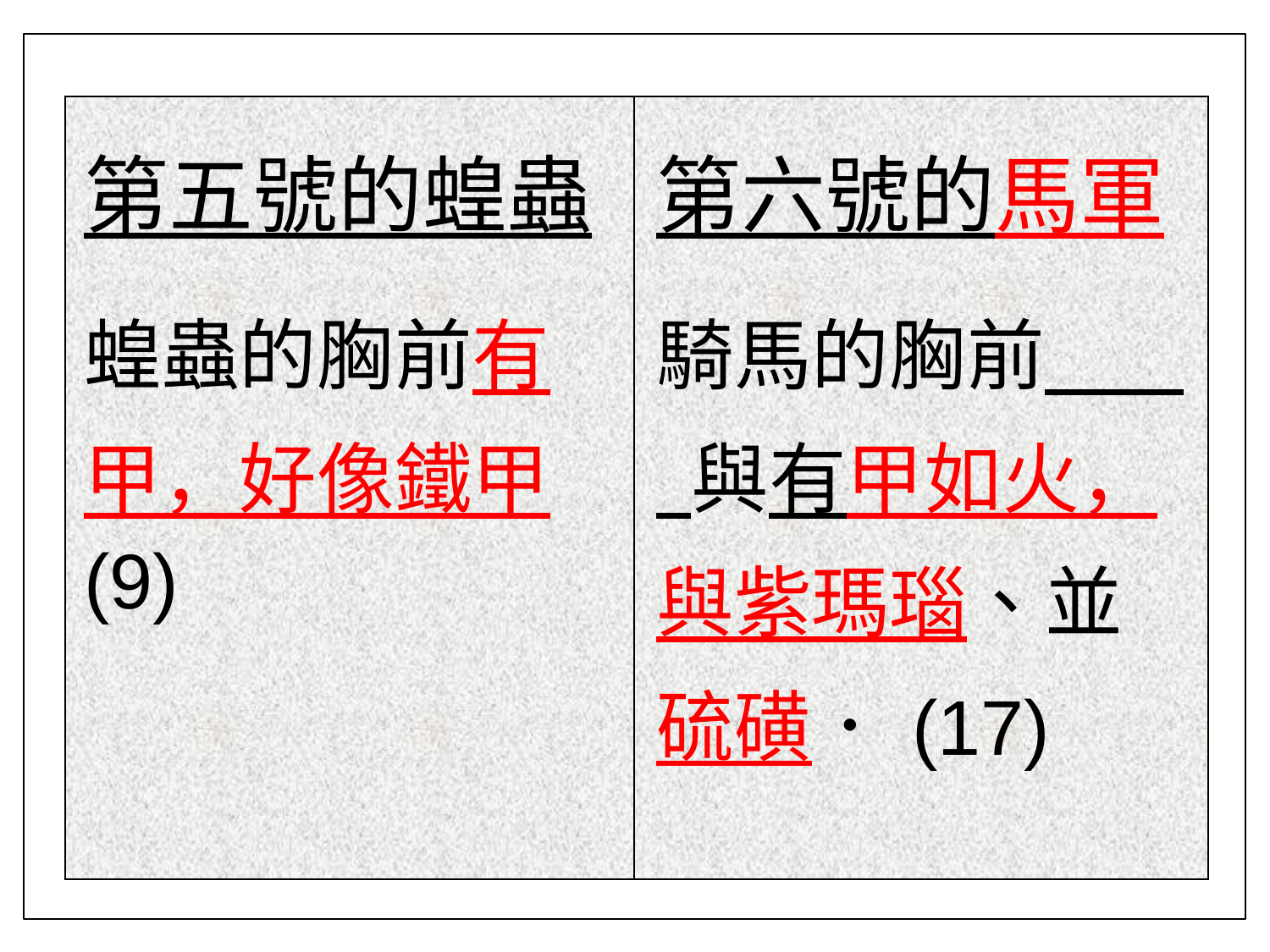

| 第五號的蝗蟲 蝗蟲的胸前有甲，好像鐵甲 (9) | 第六號的馬軍 騎馬的胸前 與有甲如火，與紫瑪瑙、並硫磺．(17) |
| --- | --- |